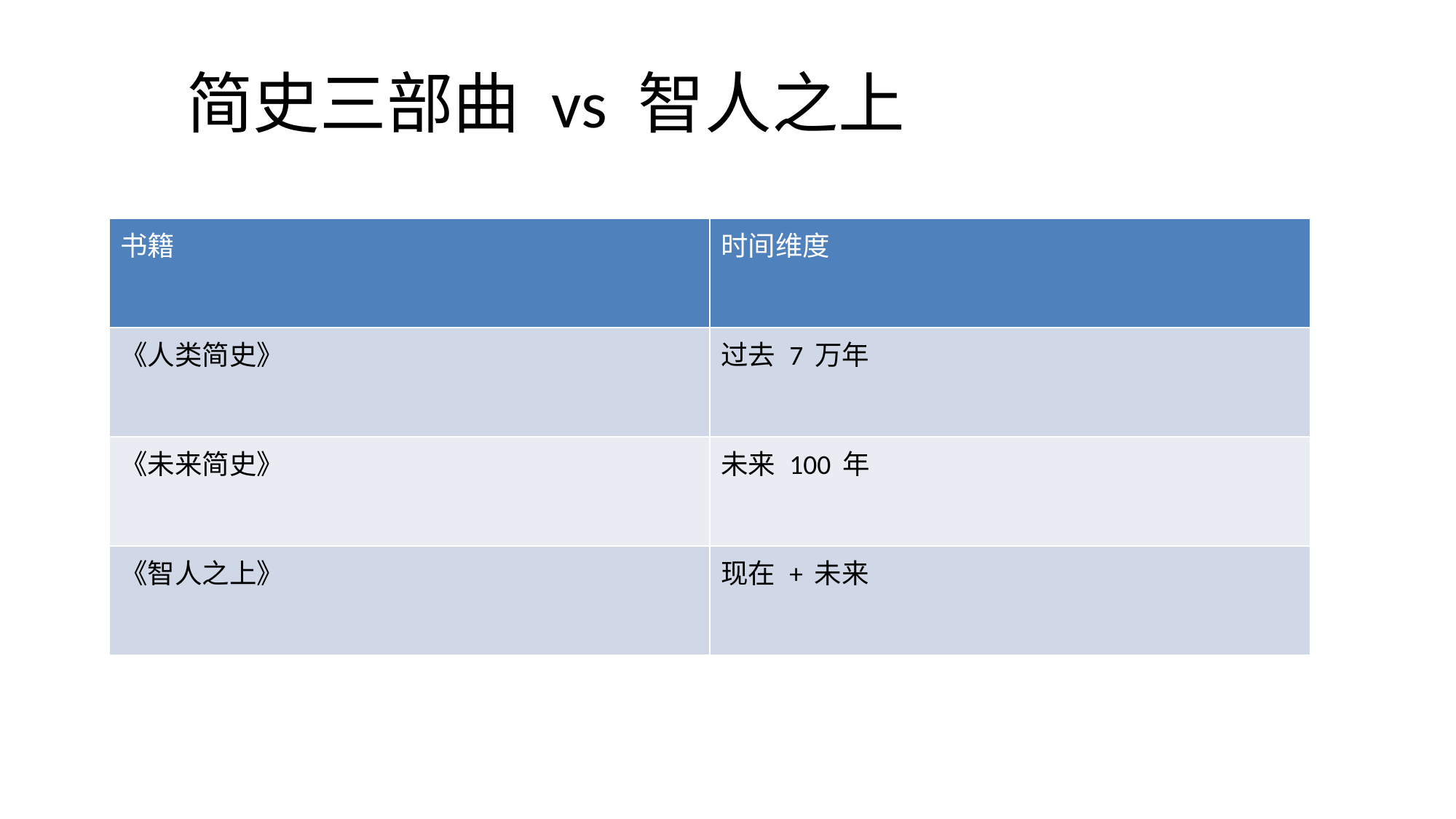

# 简史三部曲 vs 智人之上

| 书籍 | 时间维度 |
| --- | --- |
| 《人类简史》 | 过去 7 万年 |
| 《未来简史》 | 未来 100 年 |
| 《智人之上》 | 现在 + 未来 |